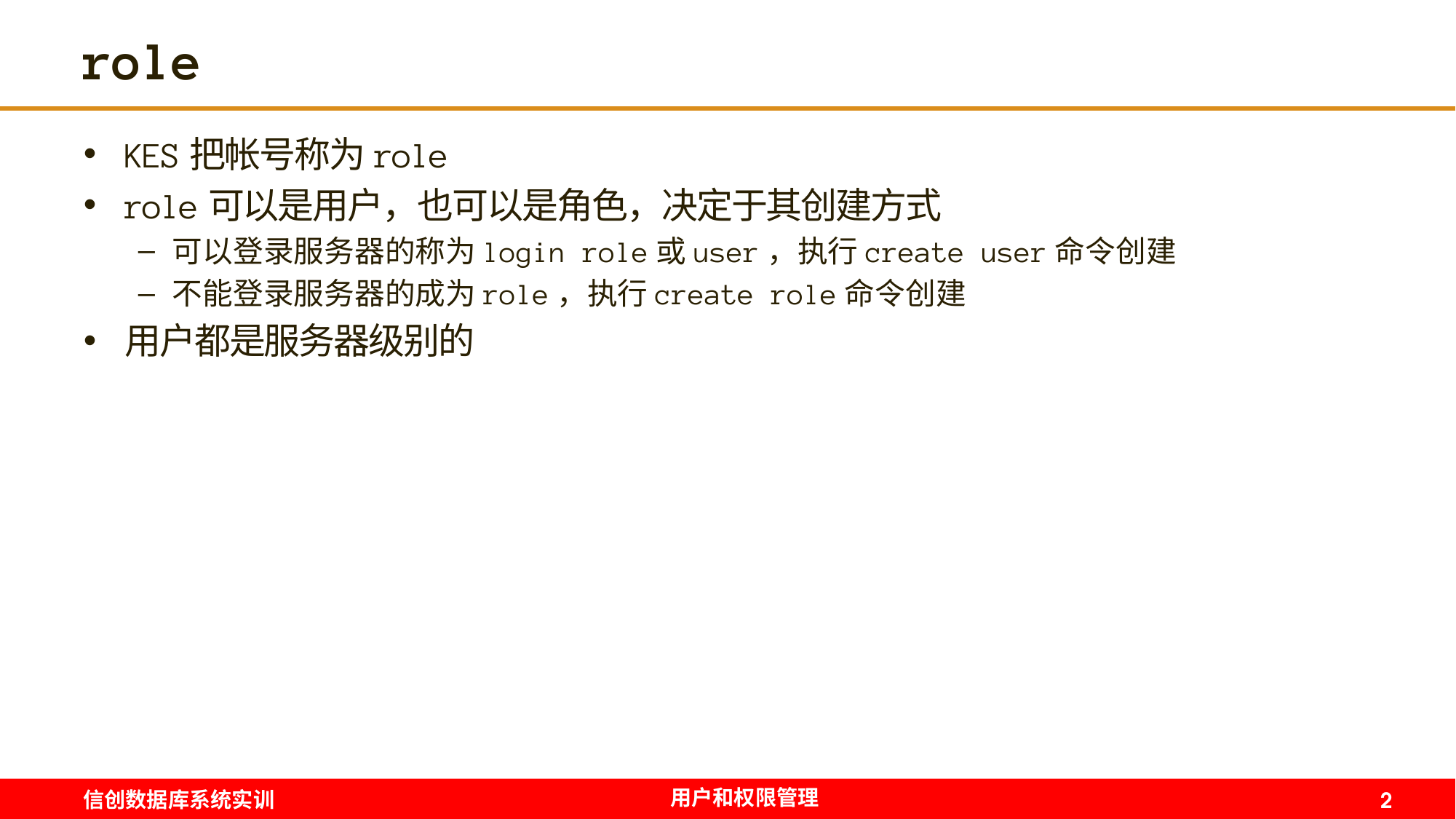

# role
KES把帐号称为role
role可以是用户，也可以是角色，决定于其创建方式
可以登录服务器的称为login role或user，执行create user命令创建
不能登录服务器的成为role，执行create role命令创建
用户都是服务器级别的